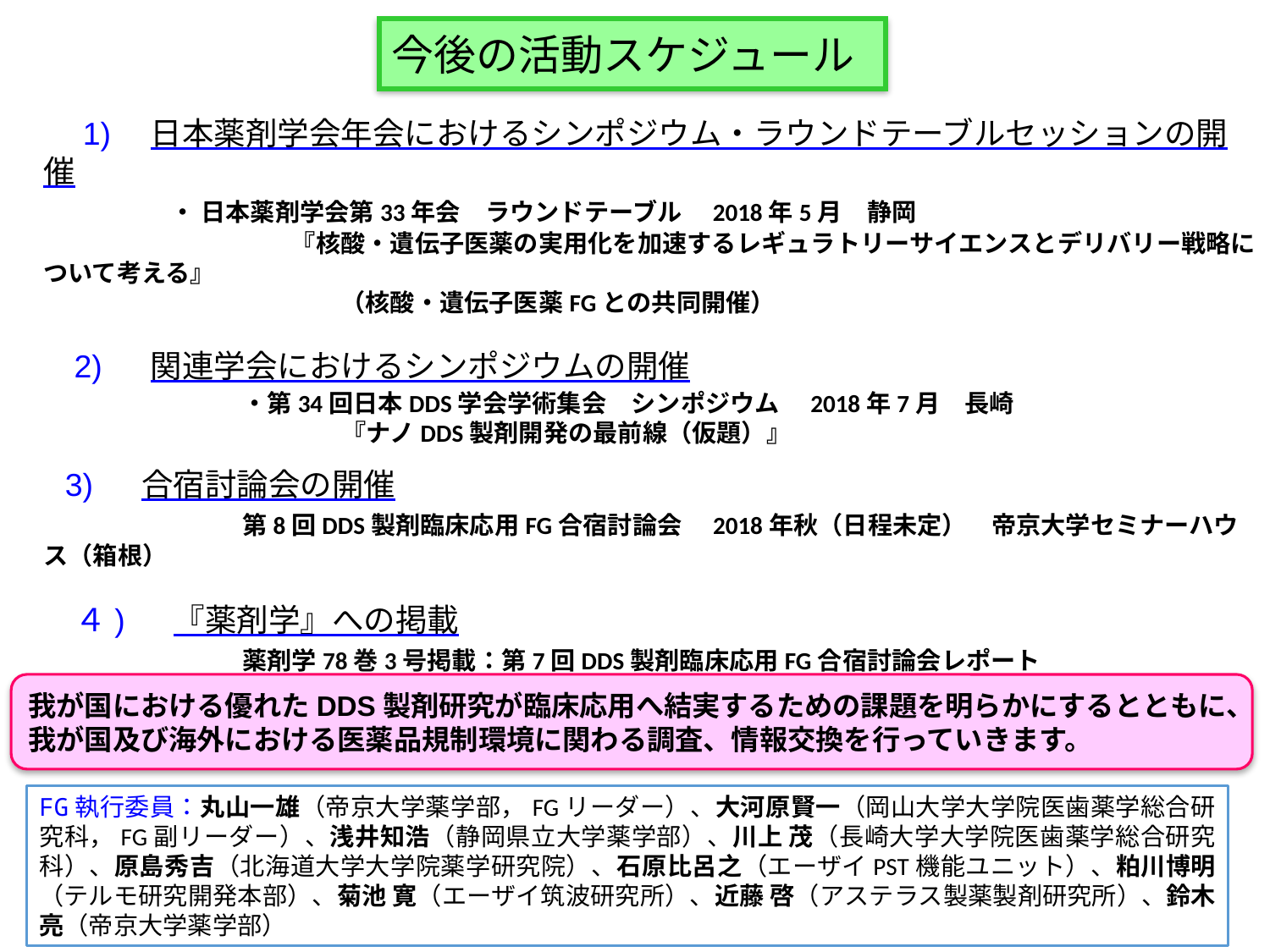

今後の活動スケジュール
　1)　日本薬剤学会年会におけるシンポジウム・ラウンドテーブルセッションの開催
	・ 日本薬剤学会第33年会　ラウンドテーブル　2018年5月　静岡
　　　　　　　　　　『核酸・遺伝子医薬の実用化を加速するレギュラトリーサイエンスとデリバリー戦略について考える』
　　　　　　　　　　　　（核酸・遺伝子医薬FGとの共同開催）

　2) 　関連学会におけるシンポジウムの開催
	・第34回日本DDS学会学術集会　シンポジウム　2018年7月　長崎
	　　　　『ナノDDS製剤開発の最前線（仮題）』

   3) 　合宿討論会の開催
	第8回DDS製剤臨床応用FG合宿討論会　2018年秋（日程未定）　帝京大学セミナーハウス（箱根）

　４) 　『薬剤学』への掲載
	薬剤学78巻3号掲載：第7回DDS製剤臨床応用FG合宿討論会レポート
我が国における優れたDDS製剤研究が臨床応用へ結実するための課題を明らかにするとともに、我が国及び海外における医薬品規制環境に関わる調査、情報交換を行っていきます。
FG執行委員：丸山一雄（帝京大学薬学部，FGリーダー）、大河原賢一（岡山大学大学院医歯薬学総合研究科，FG副リーダー）、浅井知浩（静岡県立大学薬学部）、川上 茂（長崎大学大学院医歯薬学総合研究科）、原島秀吉（北海道大学大学院薬学研究院）、石原比呂之（エーザイPST機能ユニット）、粕川博明（テルモ研究開発本部）、菊池 寛（エーザイ筑波研究所）、近藤 啓（アステラス製薬製剤研究所）、鈴木亮（帝京大学薬学部）